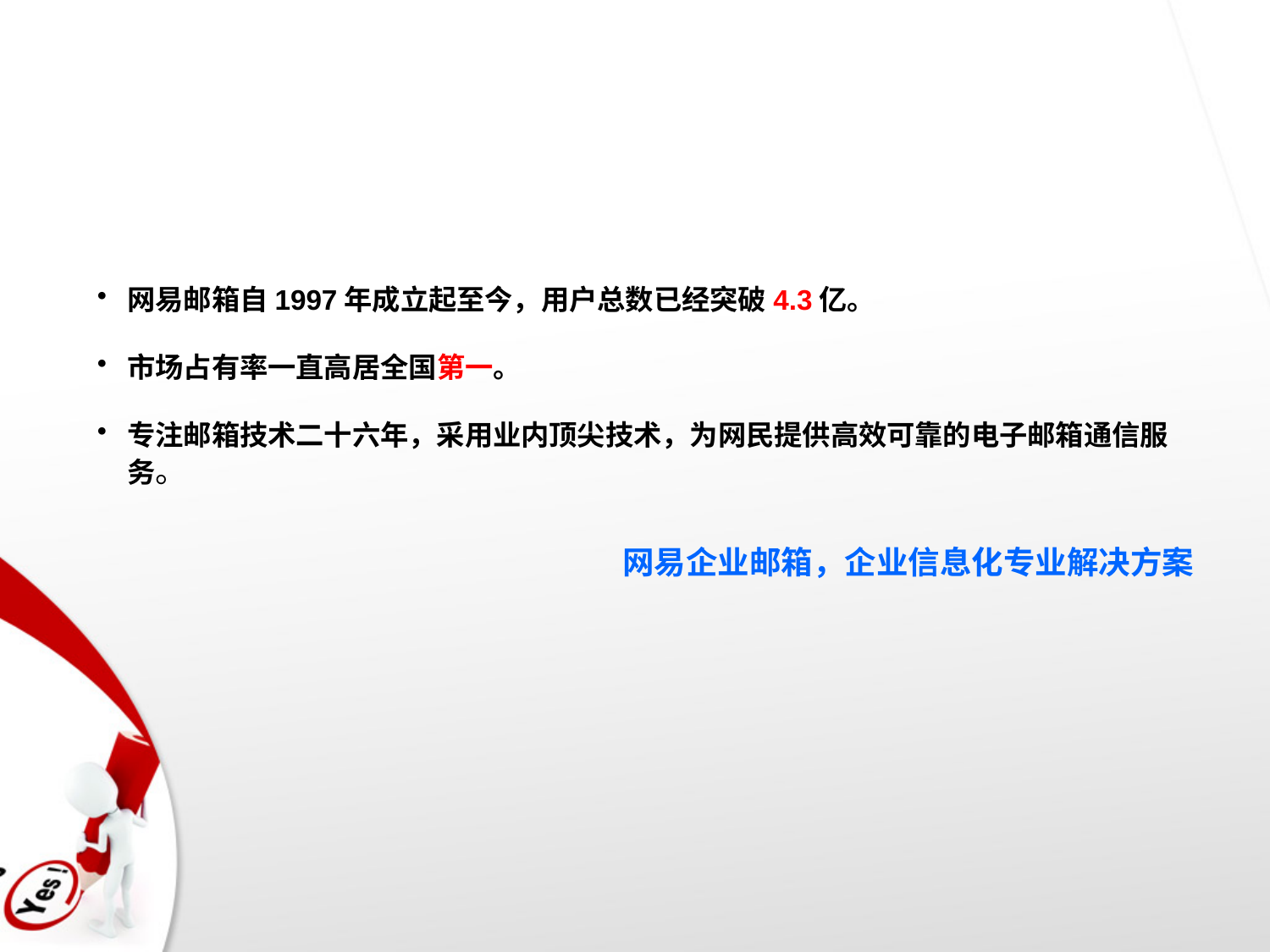

网易邮箱自1997年成立起至今，用户总数已经突破4.3亿。

市场占有率一直高居全国第一。

专注邮箱技术二十六年，采用业内顶尖技术，为网民提供高效可靠的电子邮箱通信服务。

网易企业邮箱，企业信息化专业解决方案